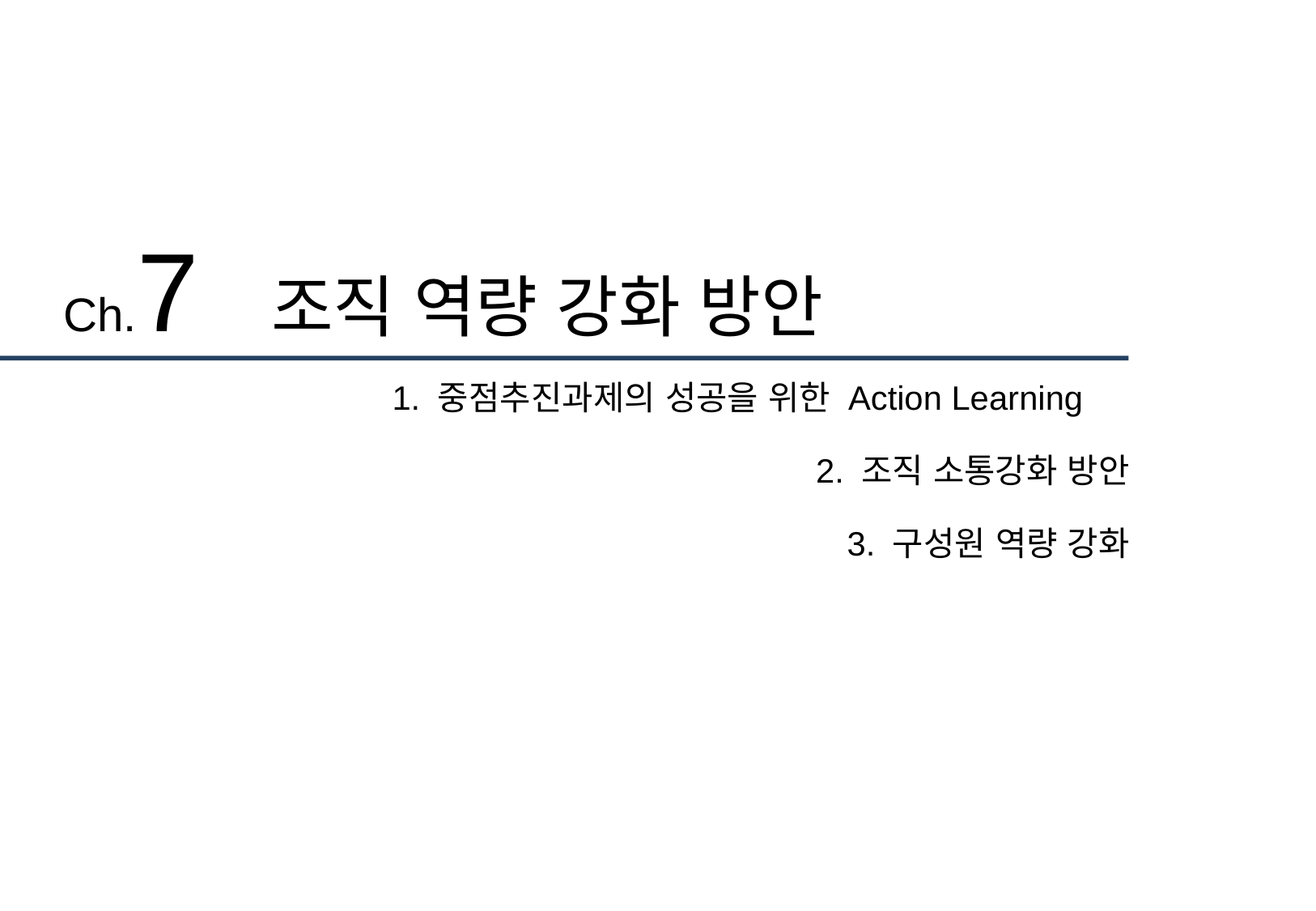

Ch.7   조직 역량 강화 방안

1. 중점추진과제의 성공을 위한 Action Learning
2. 조직 소통강화 방안
3. 구성원 역량 강화